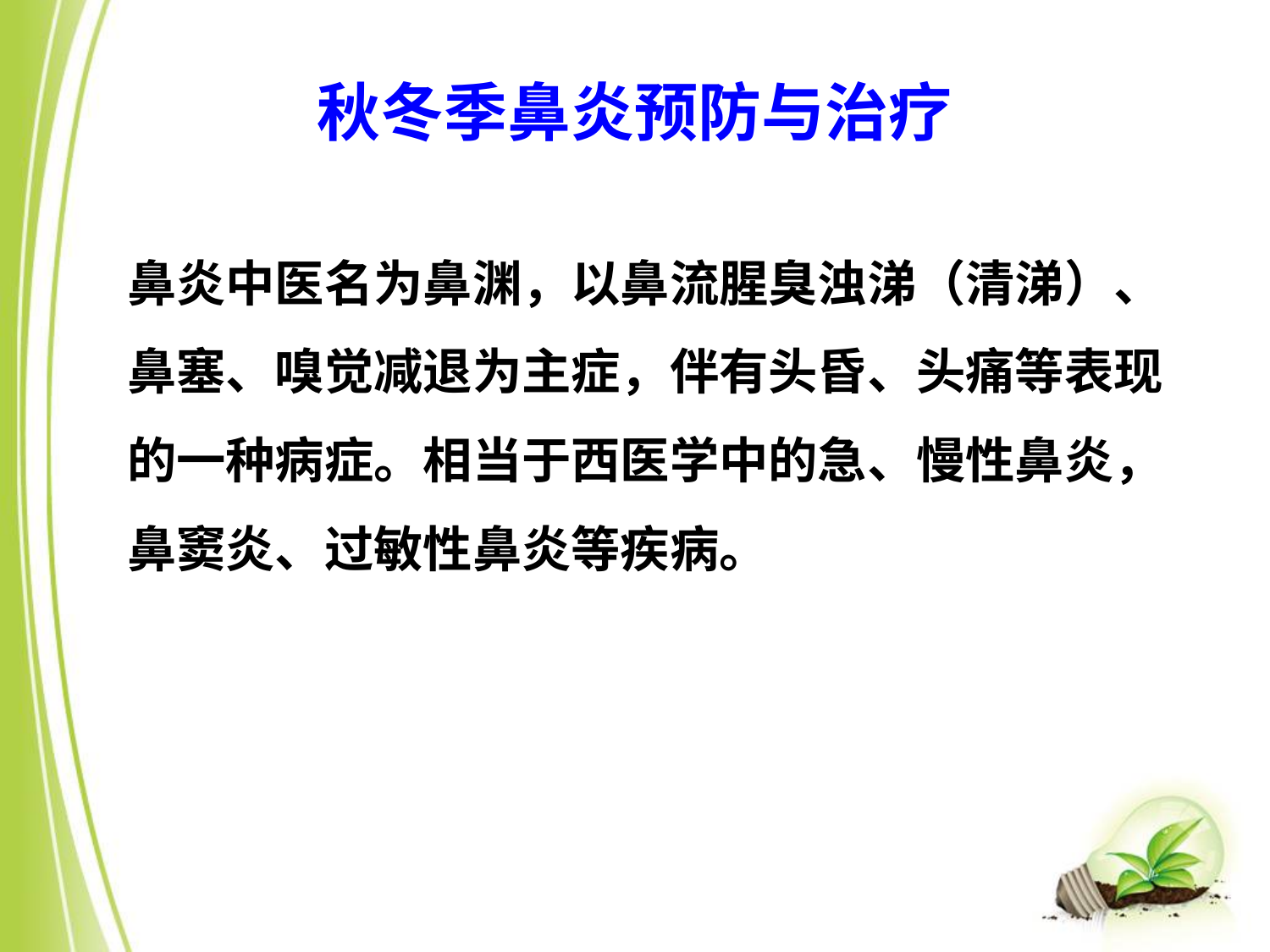

秋冬季鼻炎预防与治疗
鼻炎中医名为鼻渊，以鼻流腥臭浊涕（清涕）、鼻塞、嗅觉减退为主症，伴有头昏、头痛等表现的一种病症。相当于西医学中的急、慢性鼻炎，鼻窦炎、过敏性鼻炎等疾病。